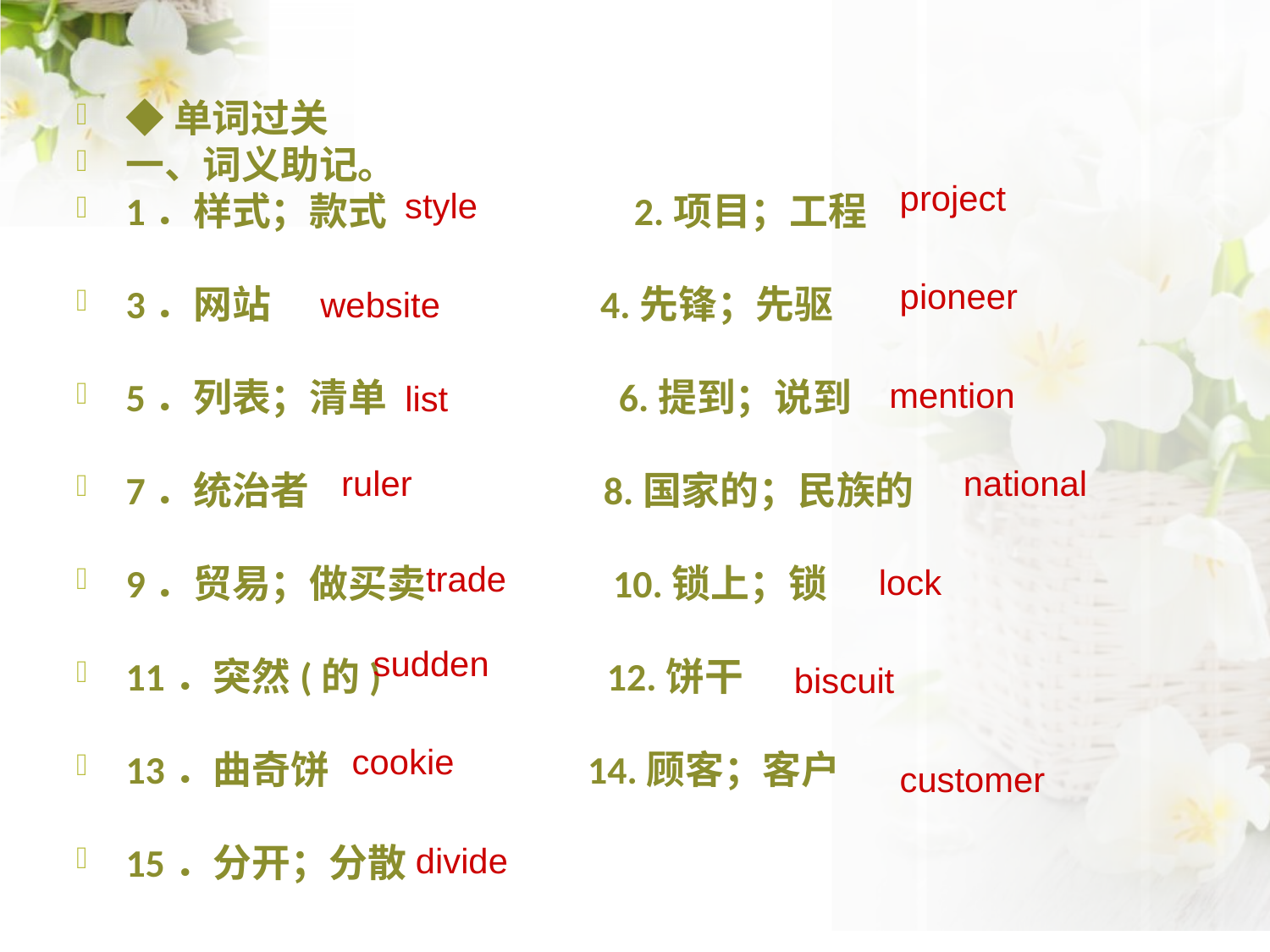

◆单词过关
一、词义助记。
1．样式；款式　 　                 2.项目；工程

3．网站                                    4.先锋；先驱

5．列表；清单                         6.提到；说到

7．统治者                                8.国家的；民族的

9．贸易；做买卖                    10.锁上；锁

11．突然(的)                          12.饼干

13．曲奇饼                            14.顾客；客户

15．分开；分散
project
style
pioneer
website
mention
list
national
ruler
trade
lock
sudden
biscuit
cookie
customer
divide